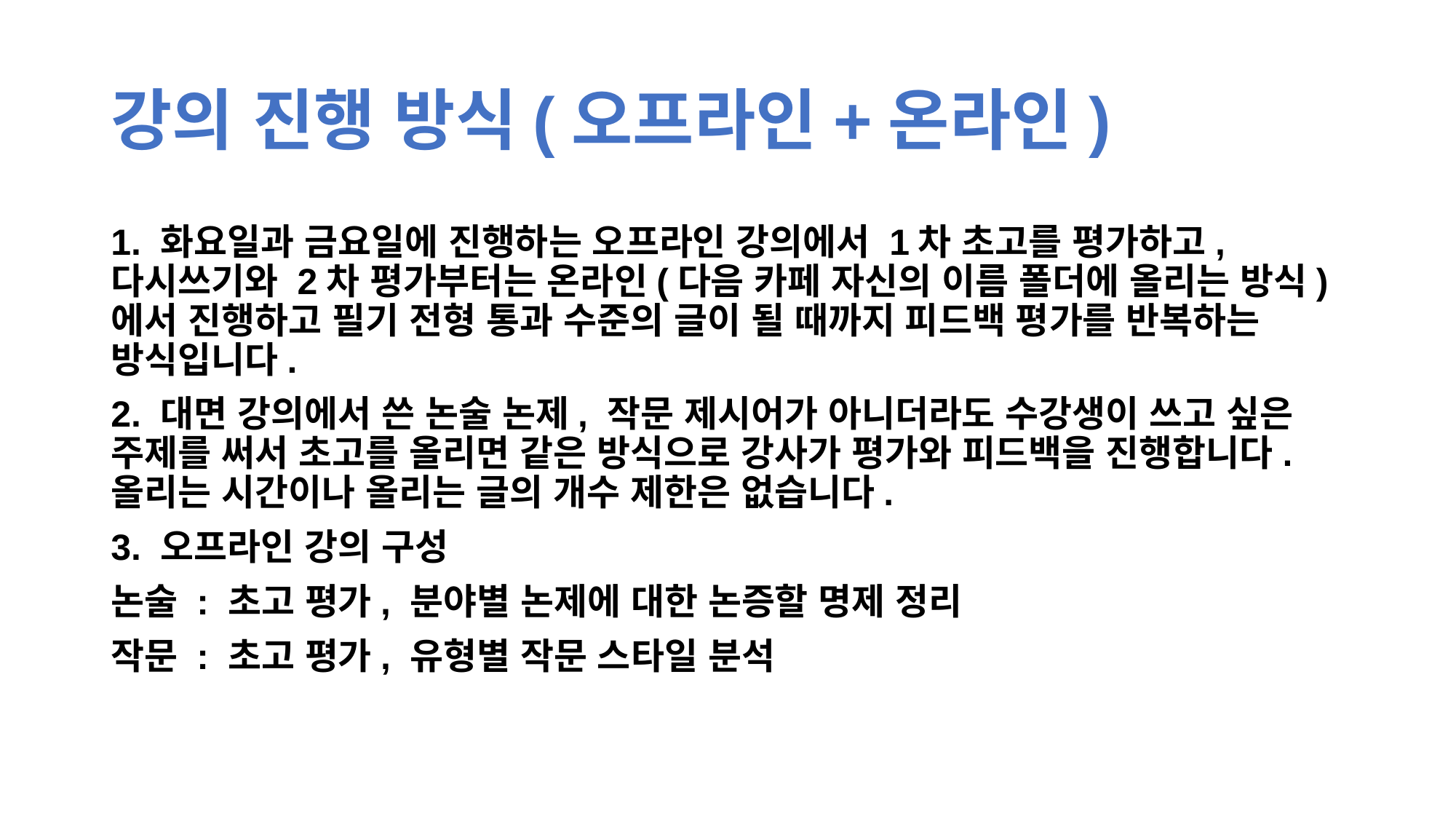

# 강의 진행 방식(오프라인+온라인)
1. 화요일과 금요일에 진행하는 오프라인 강의에서 1차 초고를 평가하고, 다시쓰기와 2차 평가부터는 온라인(다음 카페 자신의 이름 폴더에 올리는 방식)에서 진행하고 필기 전형 통과 수준의 글이 될 때까지 피드백 평가를 반복하는 방식입니다.
2. 대면 강의에서 쓴 논술 논제, 작문 제시어가 아니더라도 수강생이 쓰고 싶은 주제를 써서 초고를 올리면 같은 방식으로 강사가 평가와 피드백을 진행합니다. 올리는 시간이나 올리는 글의 개수 제한은 없습니다.
3. 오프라인 강의 구성
논술 : 초고 평가, 분야별 논제에 대한 논증할 명제 정리
작문 : 초고 평가, 유형별 작문 스타일 분석